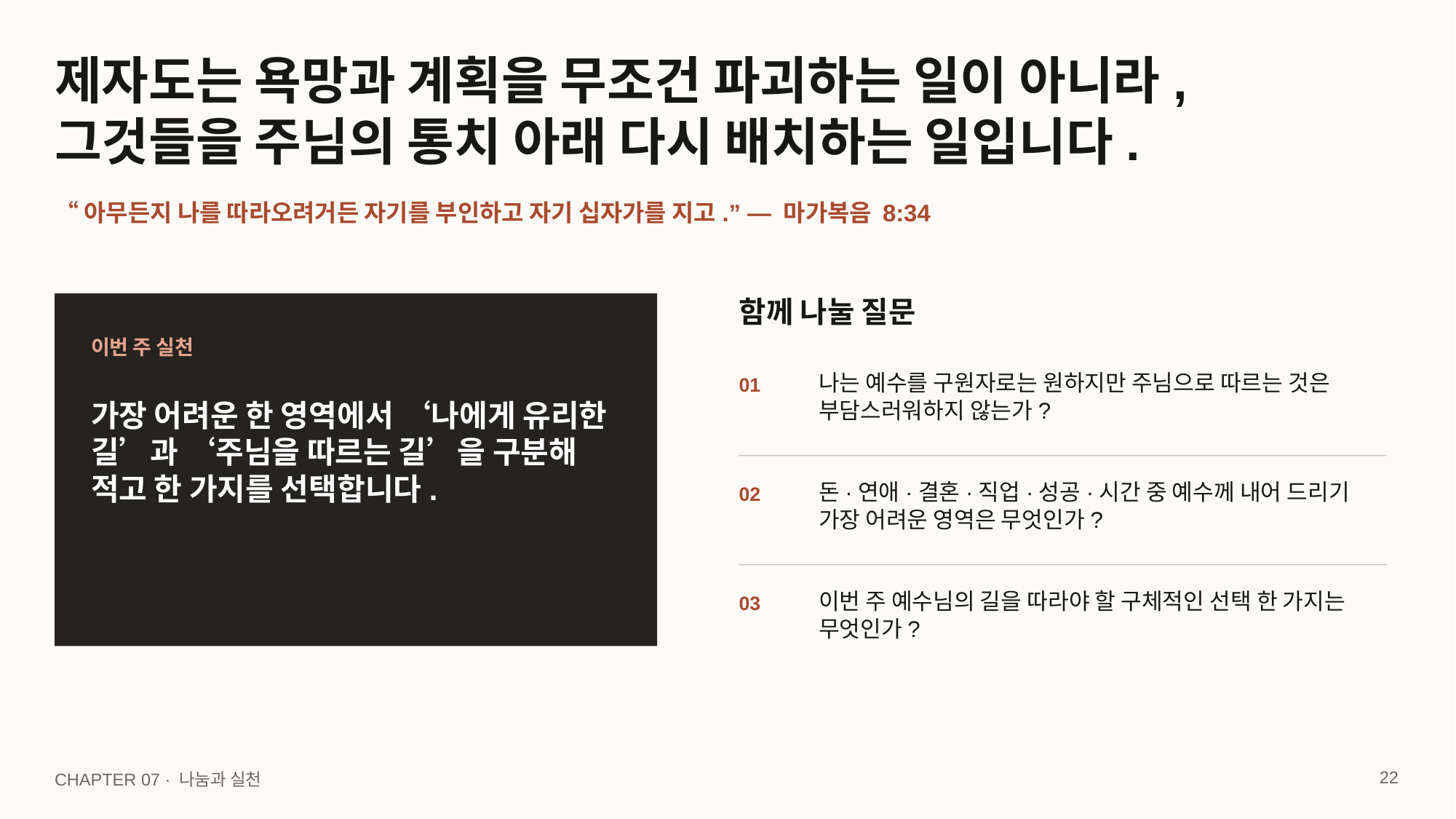

제자도는 욕망과 계획을 무조건 파괴하는 일이 아니라,
그것들을 주님의 통치 아래 다시 배치하는 일입니다.
“아무든지 나를 따라오려거든 자기를 부인하고 자기 십자가를 지고.” — 마가복음 8:34

함께 나눌 질문
이번 주 실천
나는 예수를 구원자로는 원하지만 주님으로 따르는 것은 부담스러워하지 않는가?
01
가장 어려운 한 영역에서 ‘나에게 유리한 길’과 ‘주님을 따르는 길’을 구분해 적고 한 가지를 선택합니다.

돈·연애·결혼·직업·성공·시간 중 예수께 내어 드리기 가장 어려운 영역은 무엇인가?
02

이번 주 예수님의 길을 따라야 할 구체적인 선택 한 가지는 무엇인가?
03
22
CHAPTER 07 · 나눔과 실천